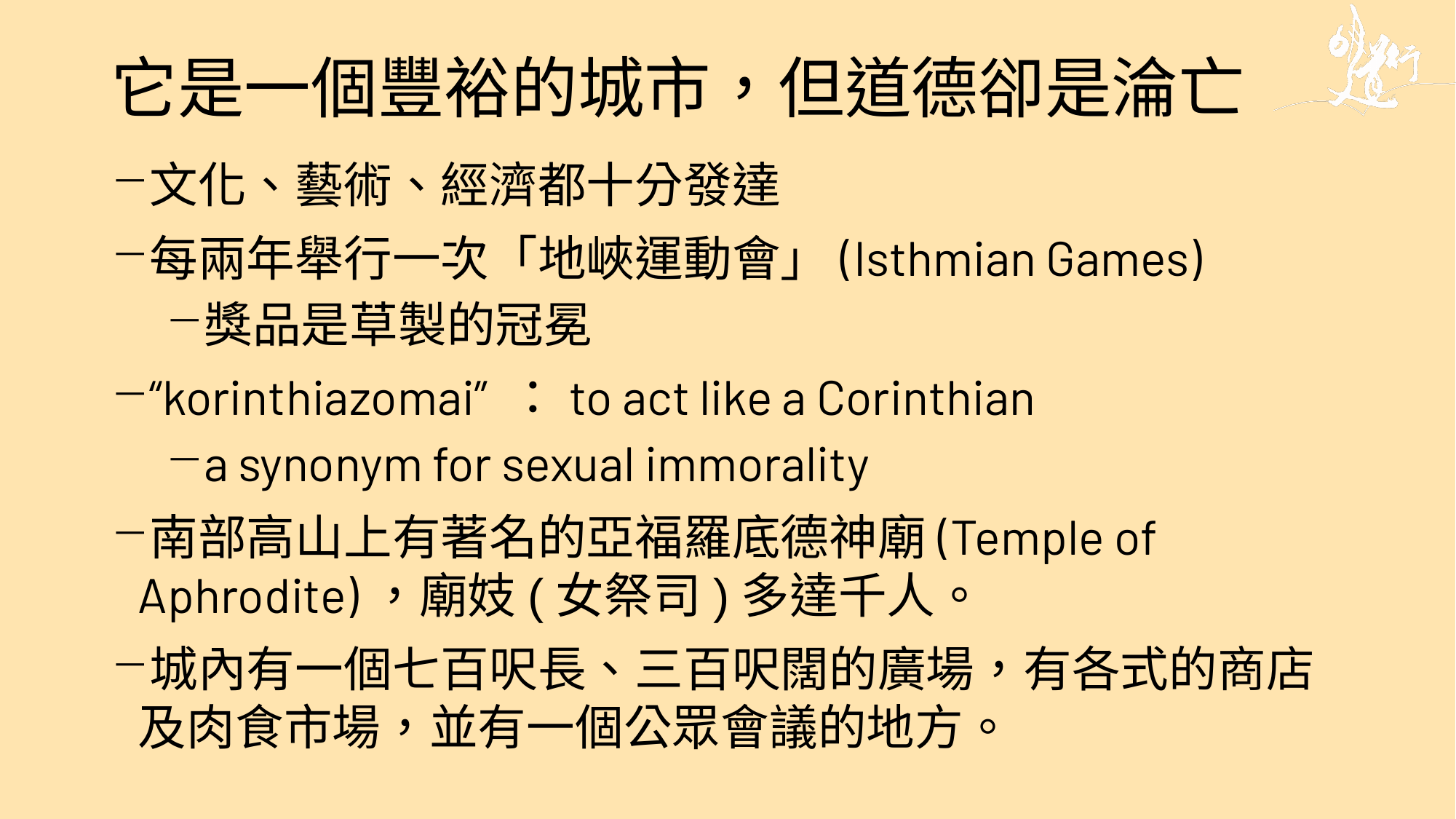

# 它是一個豐裕的城市，但道德卻是淪亡
文化、藝術、經濟都十分發達
每兩年舉行一次「地峽運動會」(Isthmian Games)
獎品是草製的冠冕
“korinthiazomai” ：to act like a Corinthian
a synonym for sexual immorality
南部高山上有著名的亞福羅底德神廟(Temple of Aphrodite)，廟妓(女祭司)多達千人。
城內有一個七百呎長、三百呎闊的廣場，有各式的商店及肉食市場，並有一個公眾會議的地方。